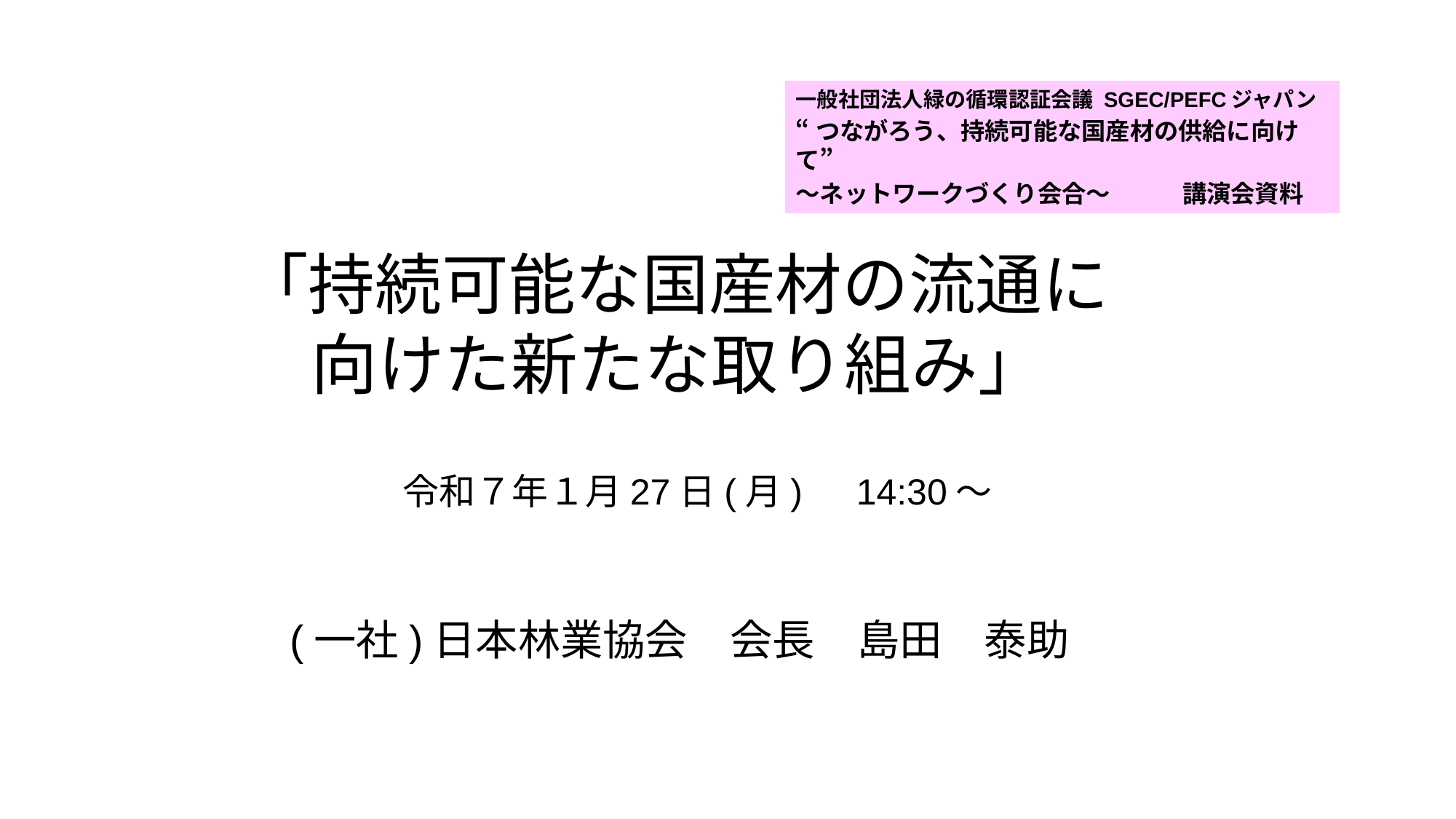

一般社団法人緑の循環認証会議 SGEC/PEFCジャパン
“つながろう、持続可能な国産材の供給に向けて”
～ネットワークづくり会合～　　　講演会資料
 「持続可能な国産材の流通に
　 向けた新たな取り組み」
 令和７年１月27日(月)　14:30～
 (一社)日本林業協会　会長　島田　泰助